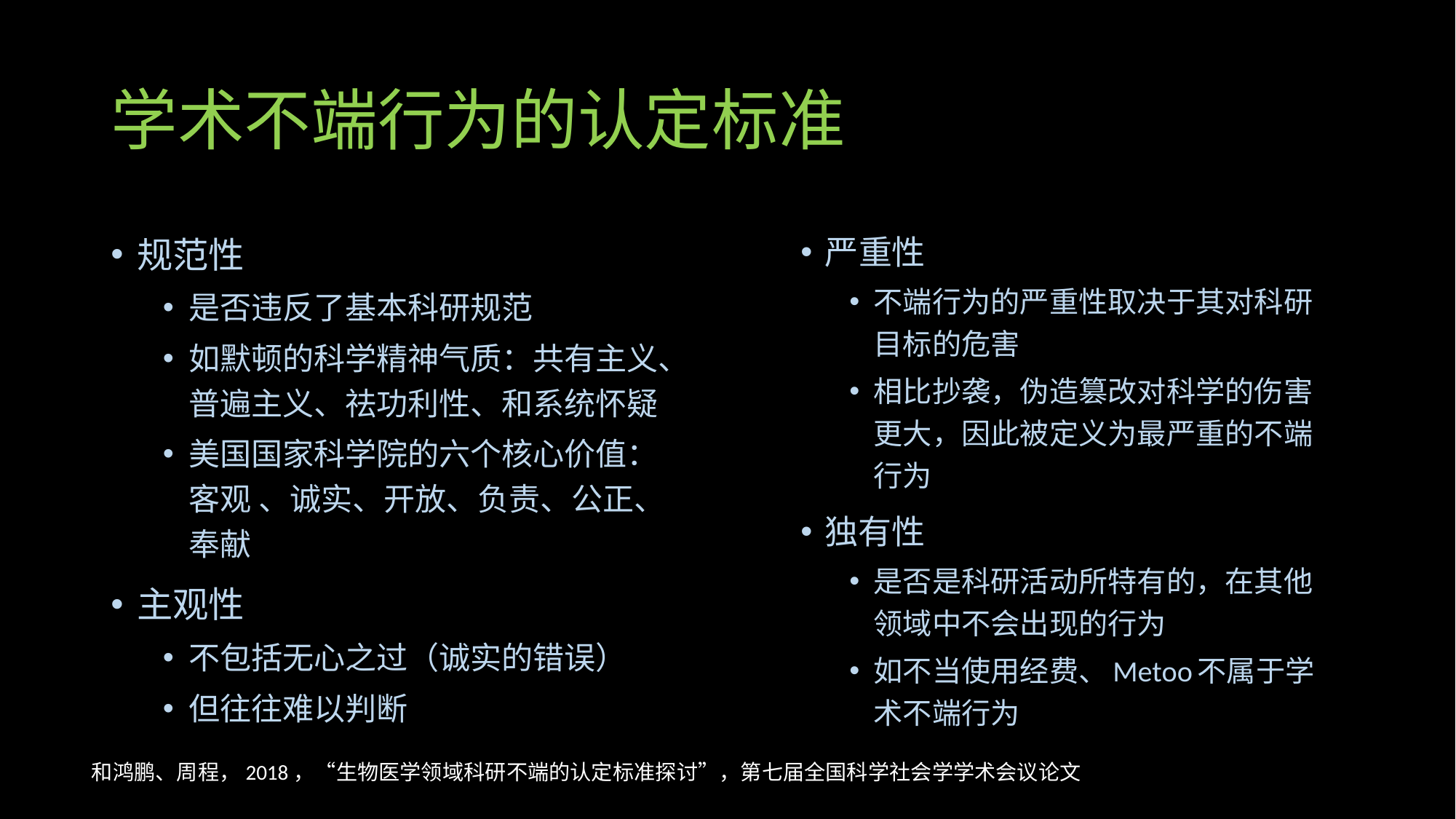

# 学术不端行为的认定标准
规范性
是否违反了基本科研规范
如默顿的科学精神气质：共有主义、普遍主义、祛功利性、和系统怀疑
美国国家科学院的六个核心价值：客观 、诚实、开放、负责、公正、奉献
主观性
不包括无心之过（诚实的错误）
但往往难以判断
严重性
不端行为的严重性取决于其对科研目标的危害
相比抄袭，伪造篡改对科学的伤害更大，因此被定义为最严重的不端行为
独有性
是否是科研活动所特有的，在其他领域中不会出现的行为
如不当使用经费、Metoo不属于学术不端行为
和鸿鹏、周程，2018，“生物医学领域科研不端的认定标准探讨”，第七届全国科学社会学学术会议论文